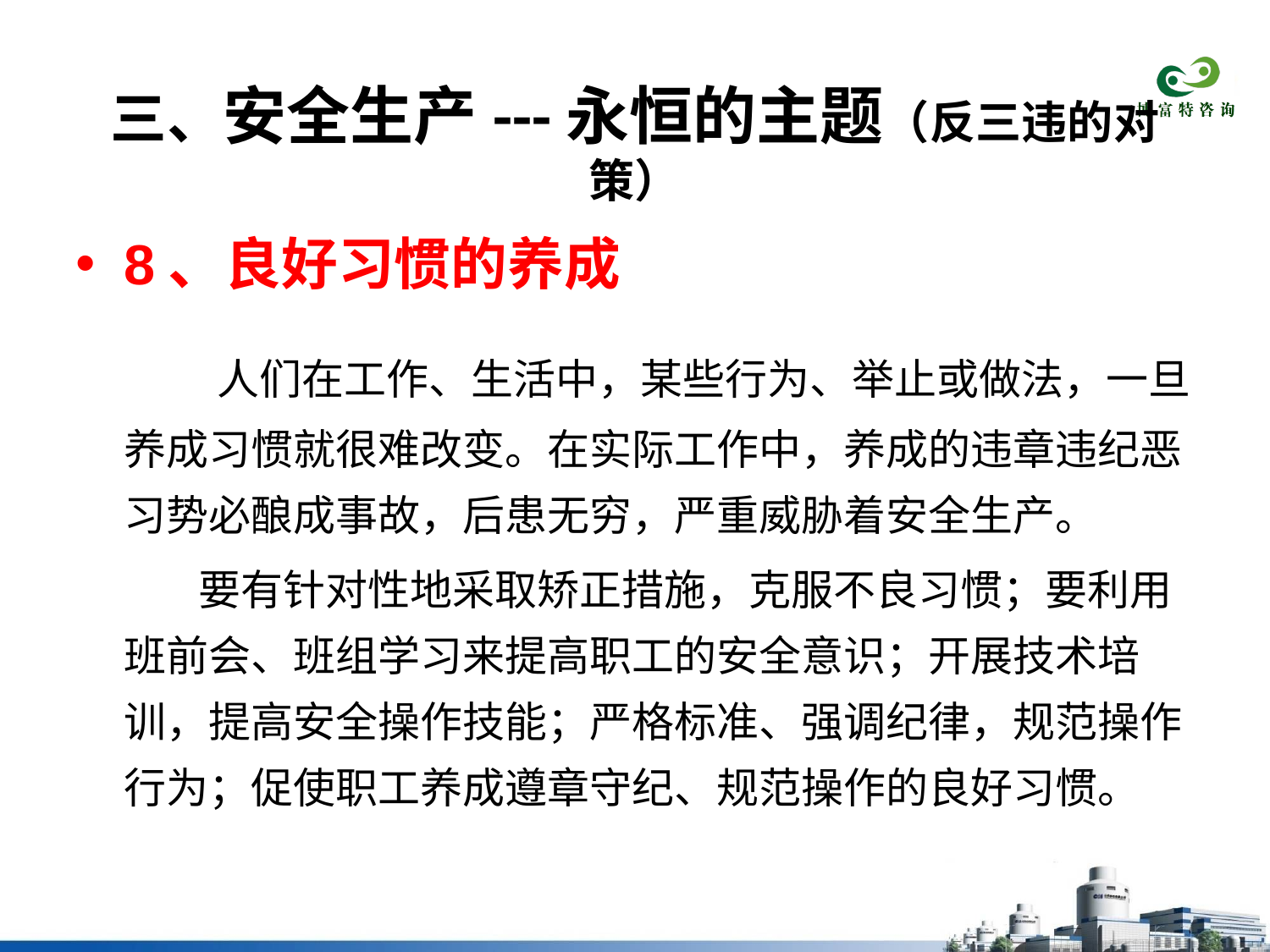

# 三、安全生产---永恒的主题（反三违的对策）
8、良好习惯的养成
　　 人们在工作、生活中，某些行为、举止或做法，一旦养成习惯就很难改变。在实际工作中，养成的违章违纪恶习势必酿成事故，后患无穷，严重威胁着安全生产。
　　    要有针对性地采取矫正措施，克服不良习惯；要利用班前会、班组学习来提高职工的安全意识；开展技术培训，提高安全操作技能；严格标准、强调纪律，规范操作行为；促使职工养成遵章守纪、规范操作的良好习惯。